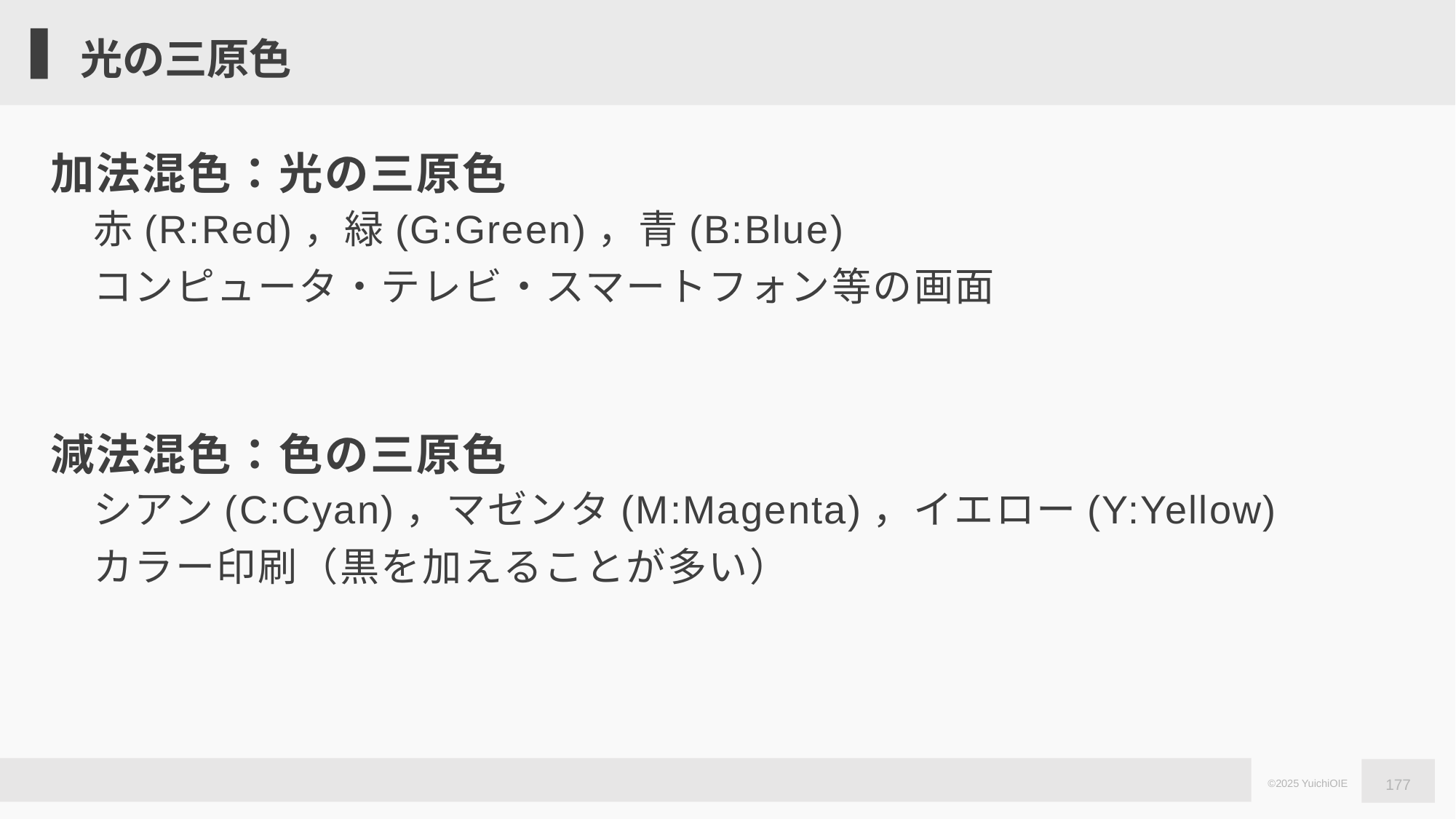

# 光の三原色
加法混色：光の三原色
赤(R:Red)，緑(G:Green)，青(B:Blue)
コンピュータ・テレビ・スマートフォン等の画面

減法混色：色の三原色
シアン(C:Cyan)，マゼンタ(M:Magenta)，イエロー(Y:Yellow)
カラー印刷（黒を加えることが多い）
177